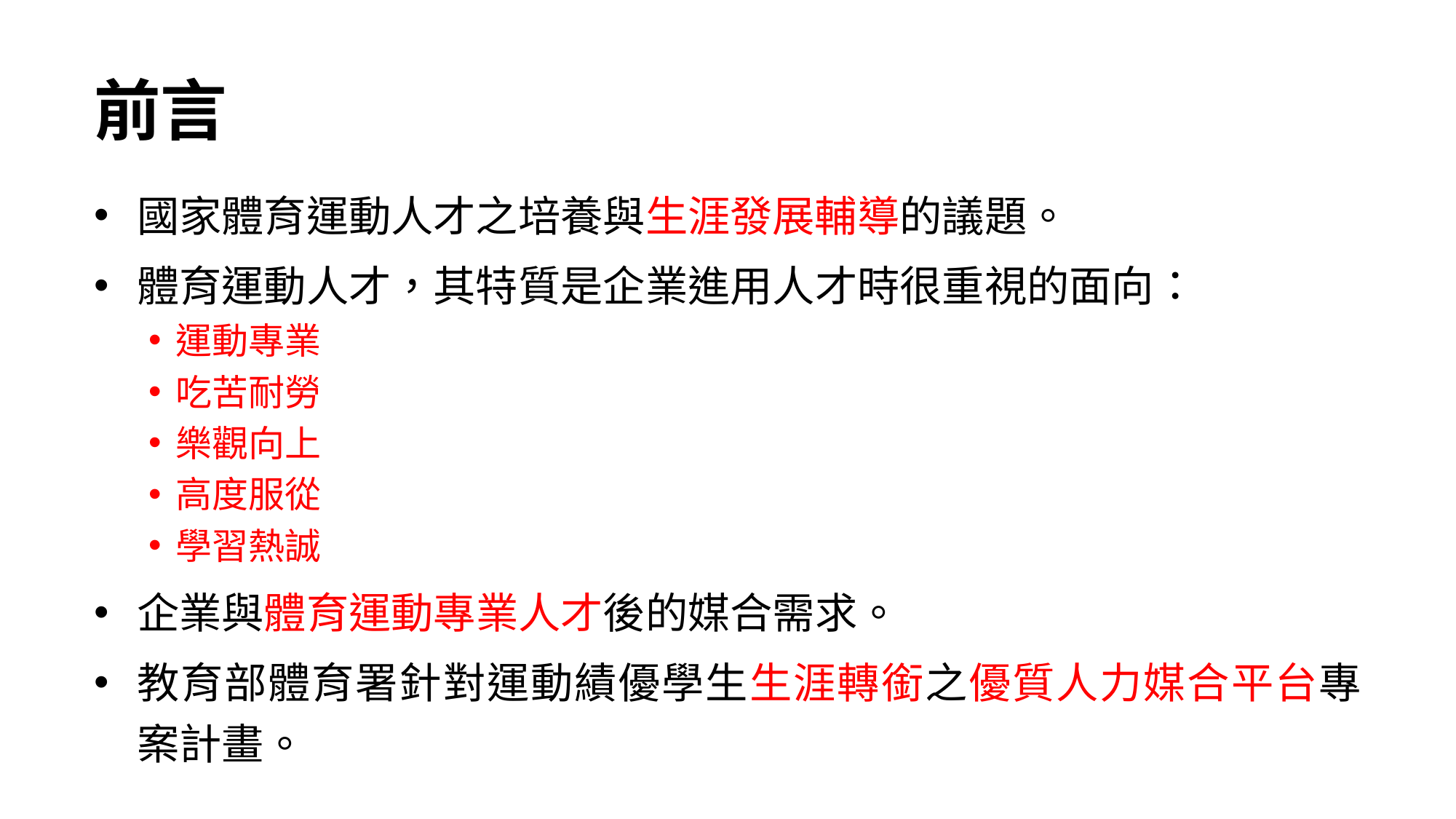

# 前言
國家體育運動人才之培養與生涯發展輔導的議題。
體育運動人才，其特質是企業進用人才時很重視的面向：
運動專業
吃苦耐勞
樂觀向上
高度服從
學習熱誠
企業與體育運動專業人才後的媒合需求。
教育部體育署針對運動績優學生生涯轉銜之優質人力媒合平台專案計畫。